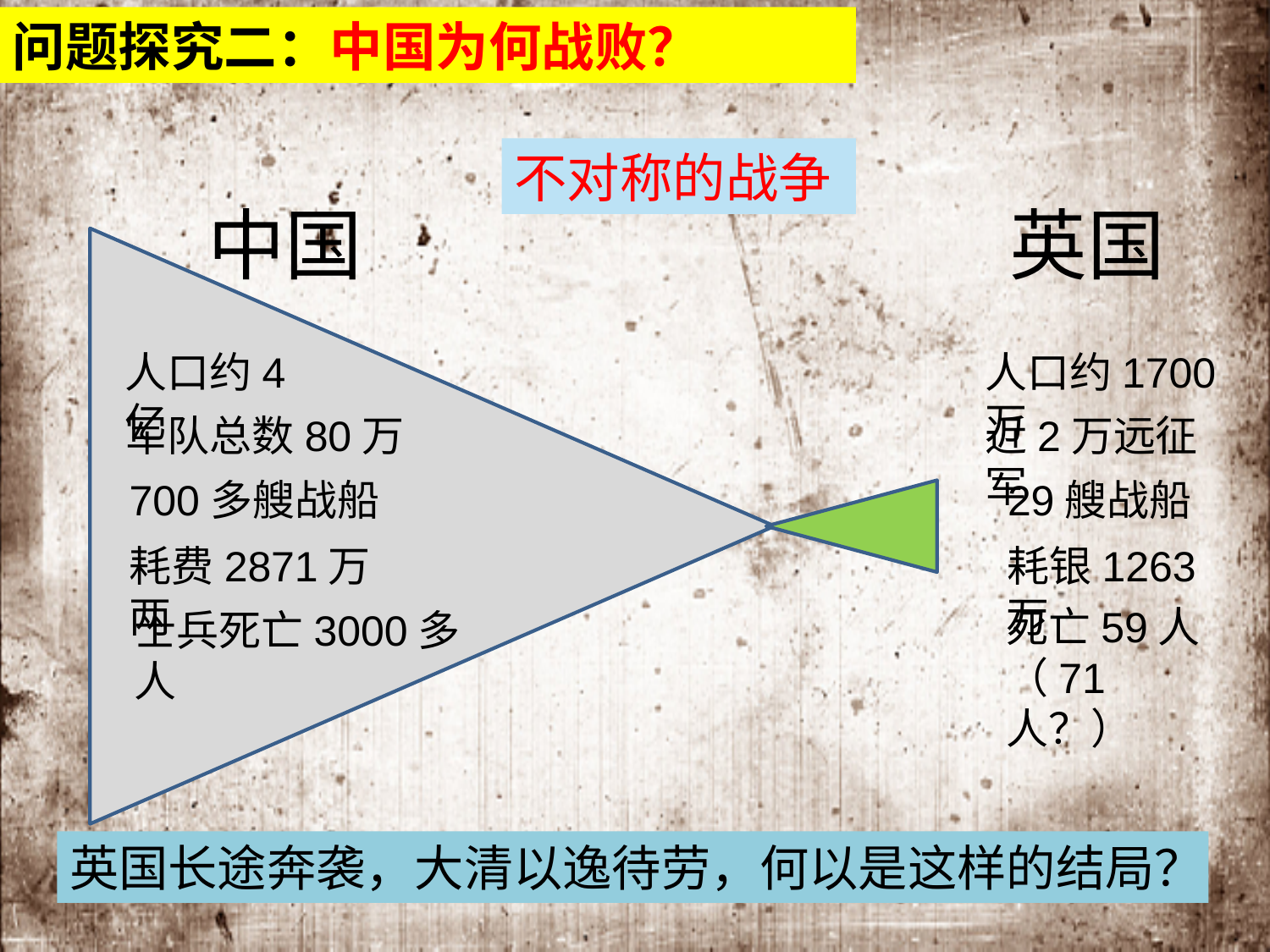

问题探究二：中国为何战败？
不对称的战争

中国
英国
人口约4亿
人口约1700万
军队总数80万
近2万远征军

29艘战船
700多艘战船
耗费2871万两
耗银1263万
死亡59人（71人？）
士兵死亡3000多人
英国长途奔袭，大清以逸待劳，何以是这样的结局？